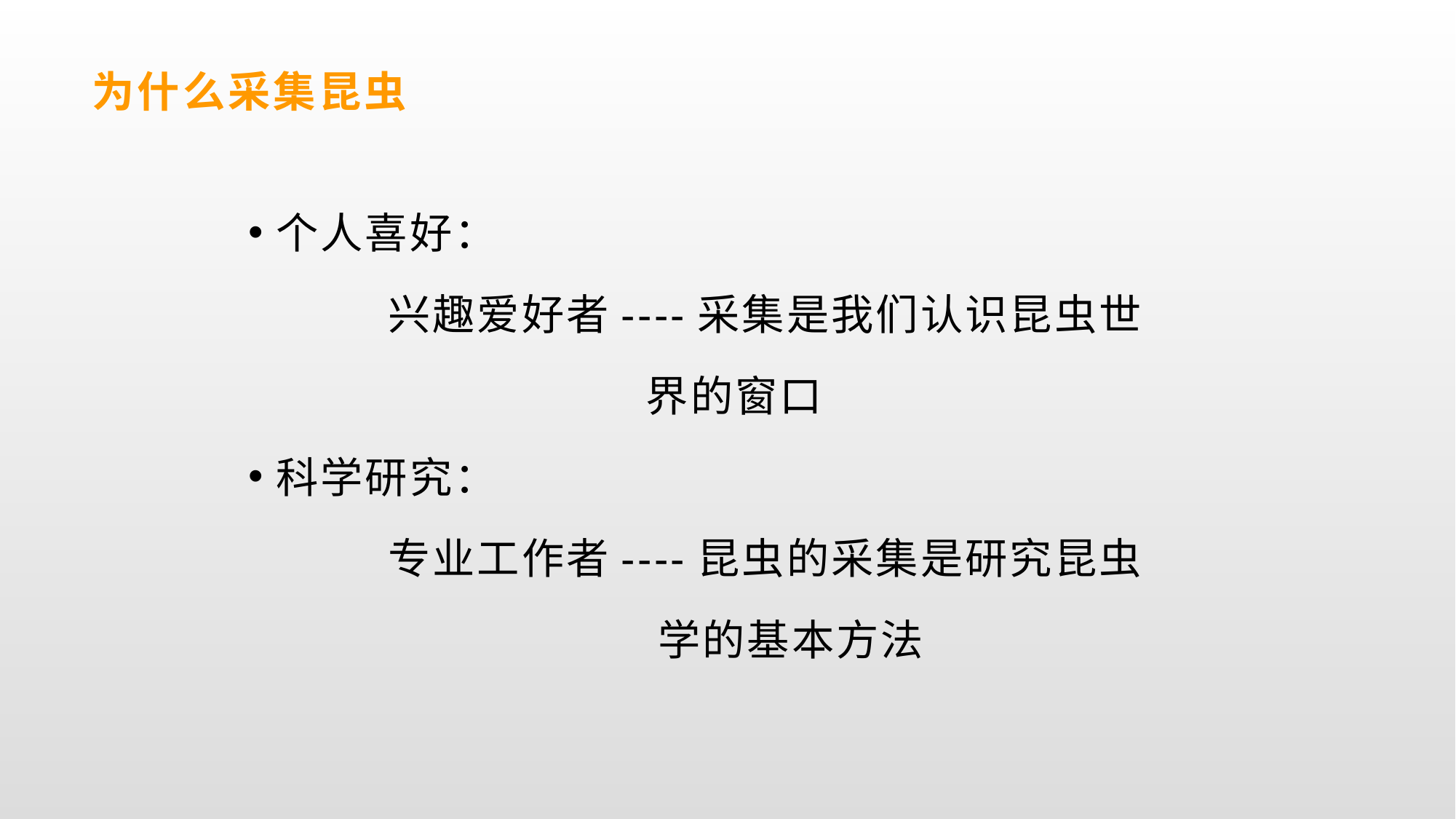

# 为什么采集昆虫
个人喜好：
           兴趣爱好者----采集是我们认识昆虫世
                                 界的窗口
科学研究：
           专业工作者----昆虫的采集是研究昆虫
                                  学的基本方法